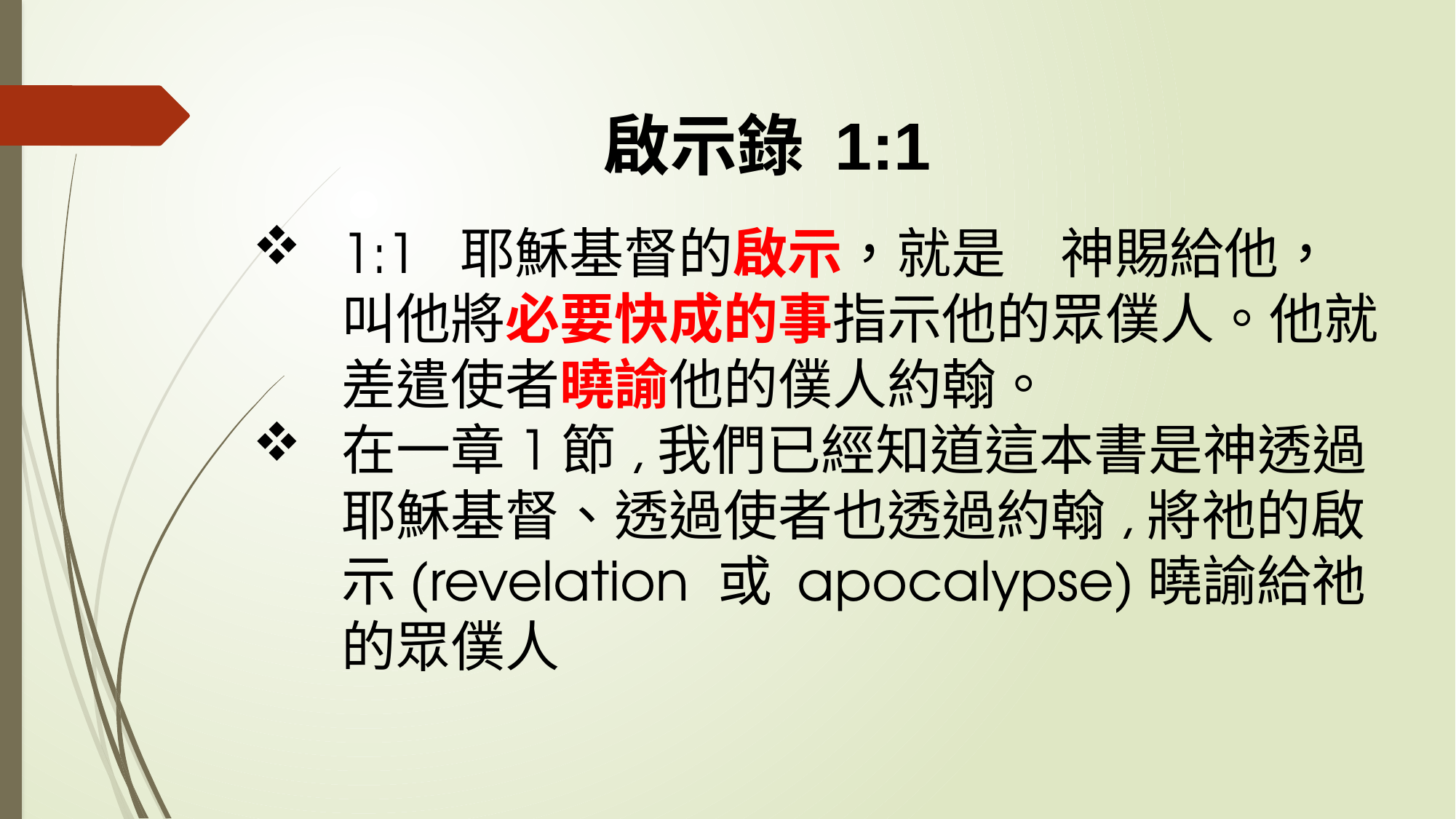

啟示錄 1:1
1:1  耶穌基督的啟示，就是　神賜給他，叫他將必要快成的事指示他的眾僕人。他就差遣使者曉諭他的僕人約翰。
在一章1節,我們已經知道這本書是神透過耶穌基督、透過使者也透過約翰,將祂的啟示(revelation 或 apocalypse)曉諭給祂的眾僕人